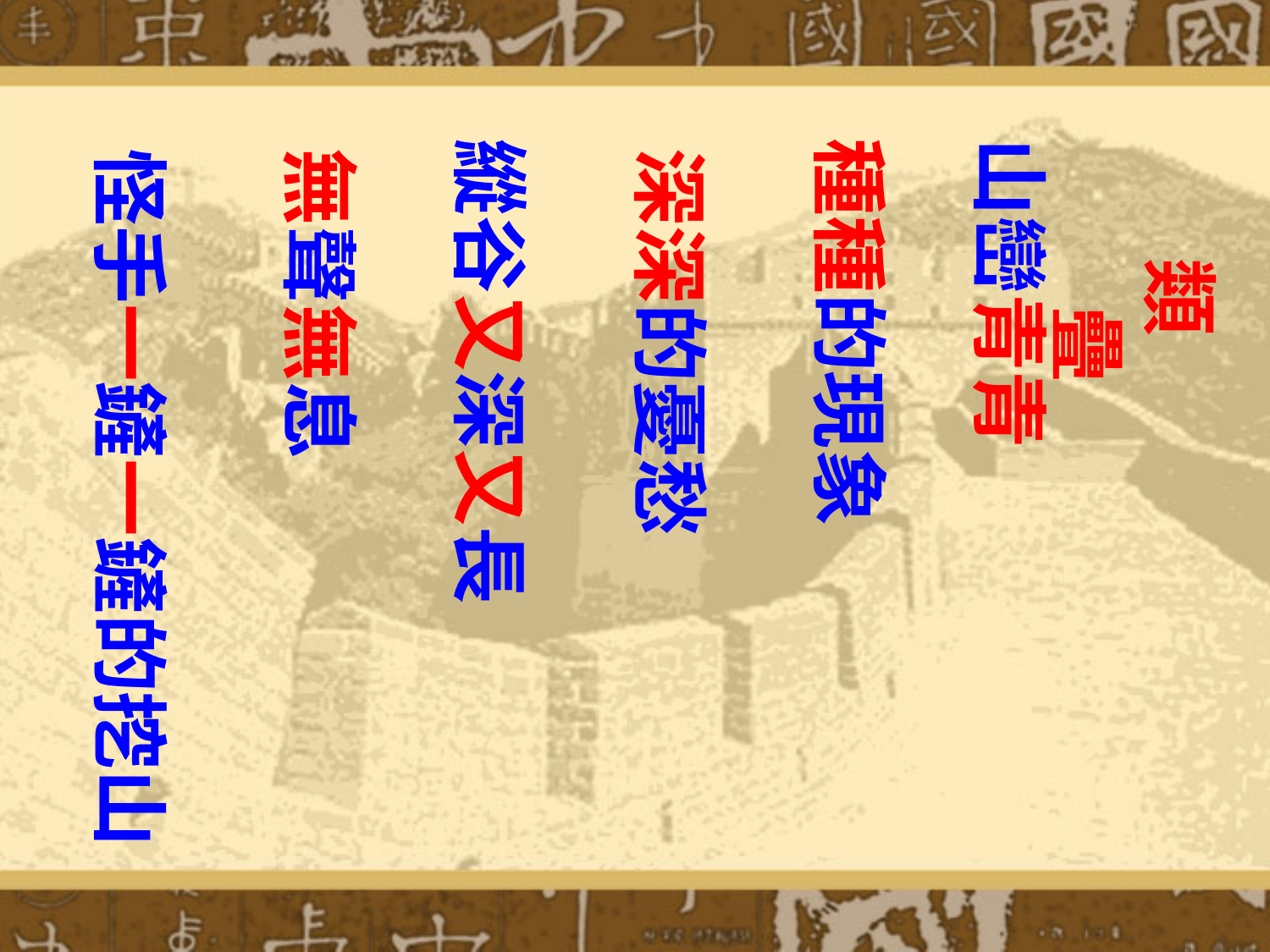

縱谷又深又長
種種的現象
山巒青青
怪手一鏟一鏟的挖山
無聲無息
深深的憂愁
類疊